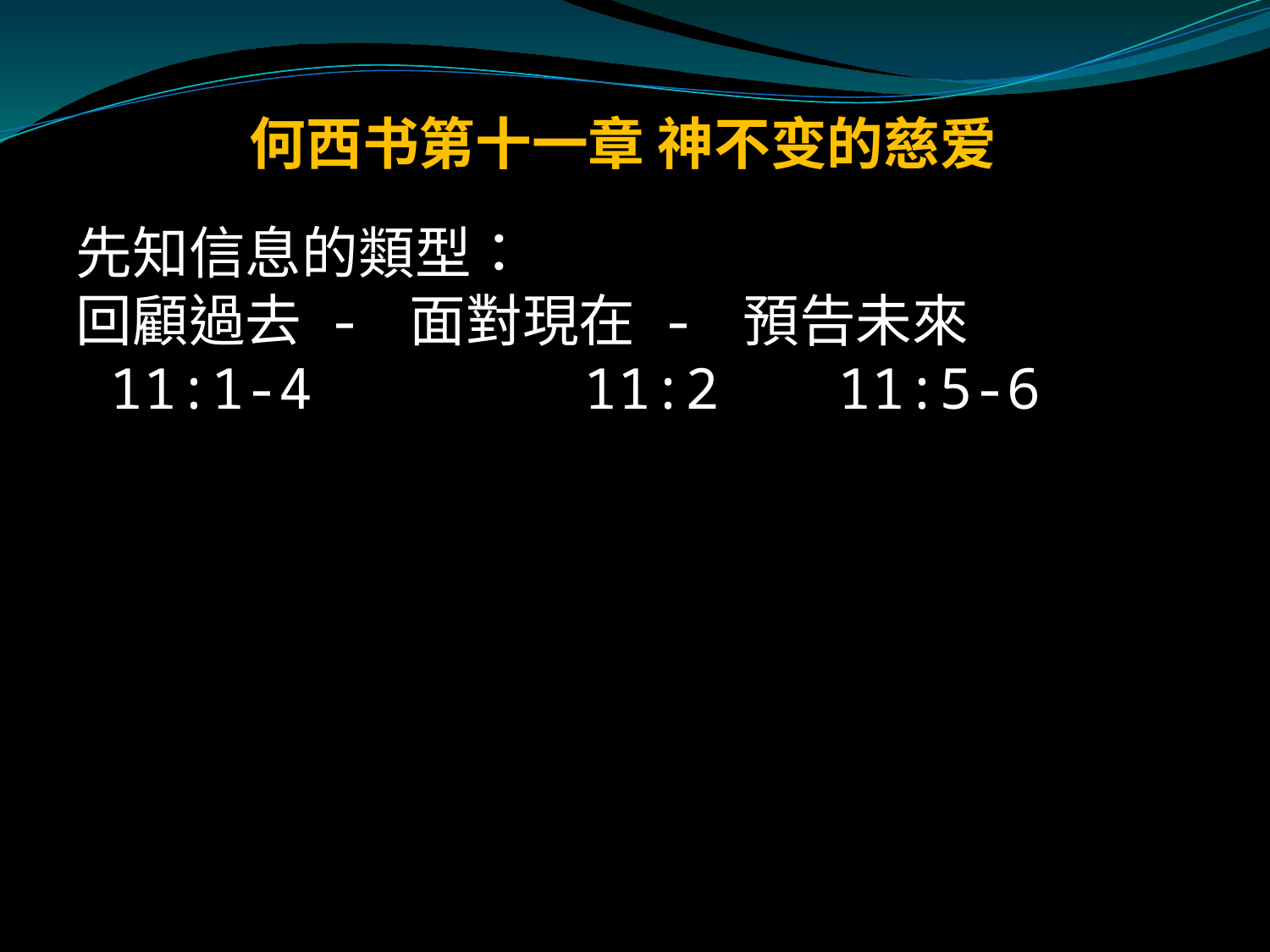

# 何西书第十一章 神不变的慈爱
先知信息的類型：
回顧過去 - 面對現在 - 預告未來
 11:1-4 		11:2 	11:5-6